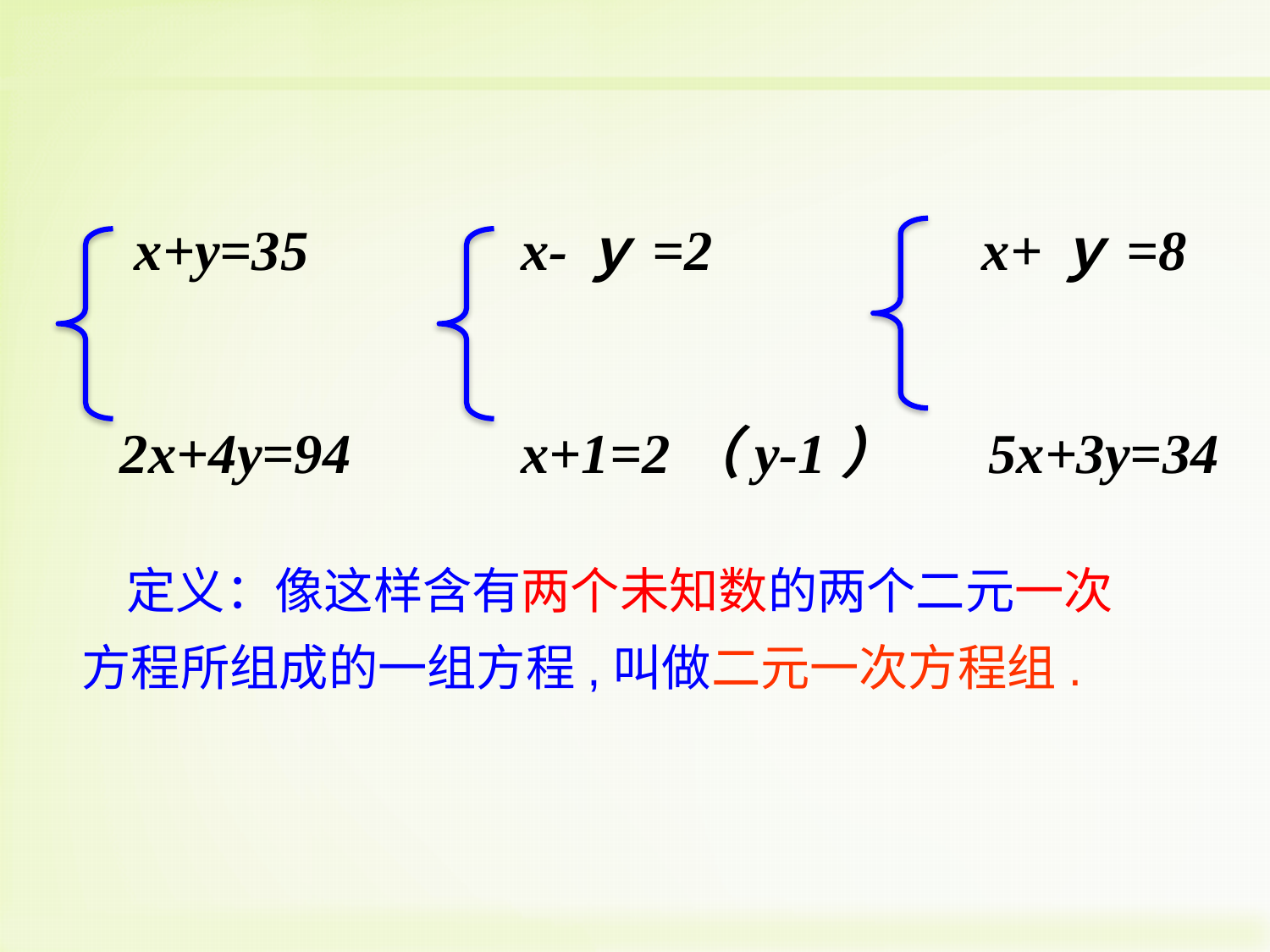

x+y=35               x-ｙ=2                   x+ｙ=8

  2x+4y=94            x+1=2（y-1）      5x+3y=34

   定义：像这样含有两个未知数的两个二元一次方程所组成的一组方程,叫做二元一次方程组.